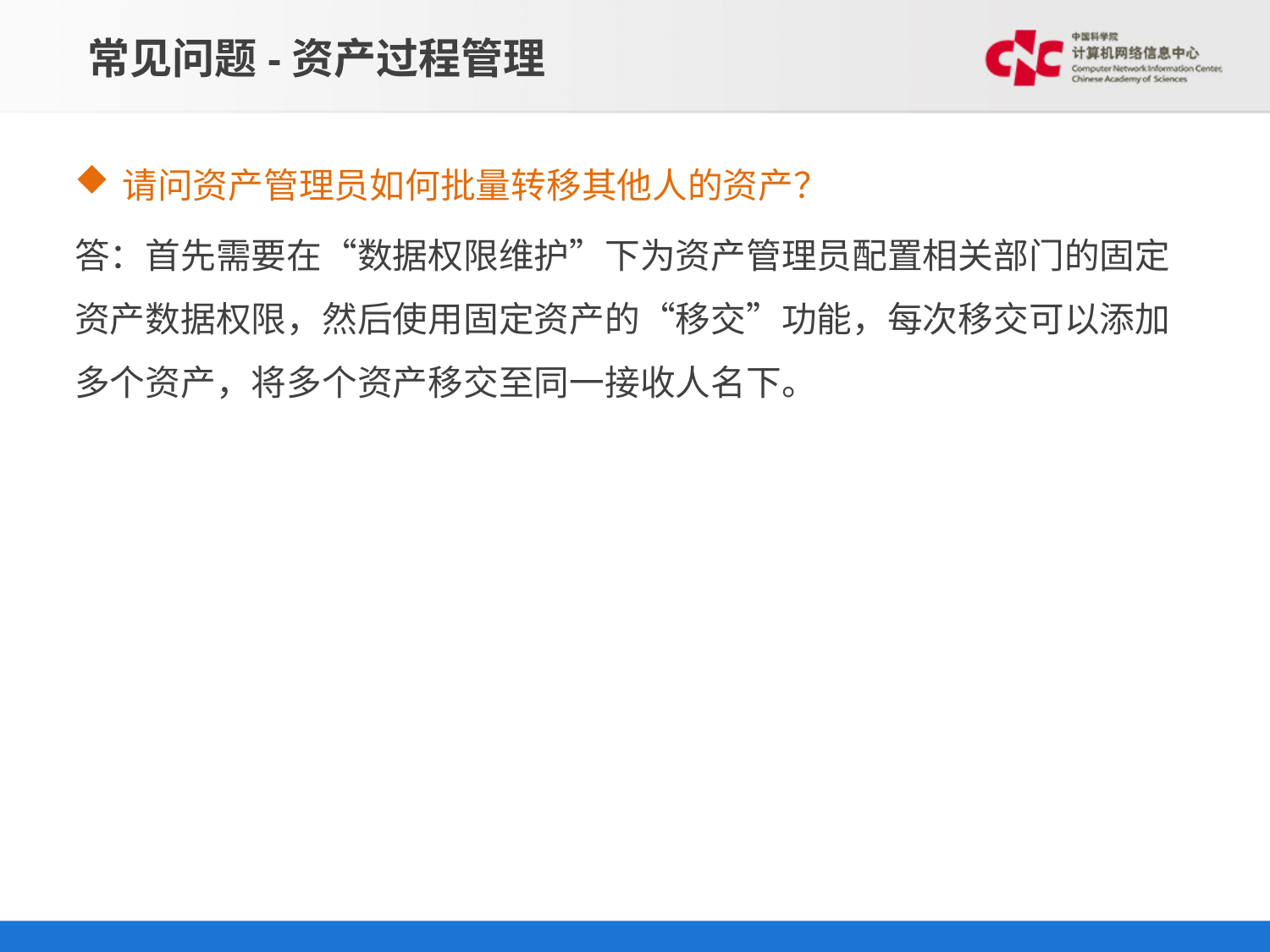

# 常见问题-资产过程管理
请问资产管理员如何批量转移其他人的资产？
答：首先需要在“数据权限维护”下为资产管理员配置相关部门的固定资产数据权限，然后使用固定资产的“移交”功能，每次移交可以添加多个资产，将多个资产移交至同一接收人名下。